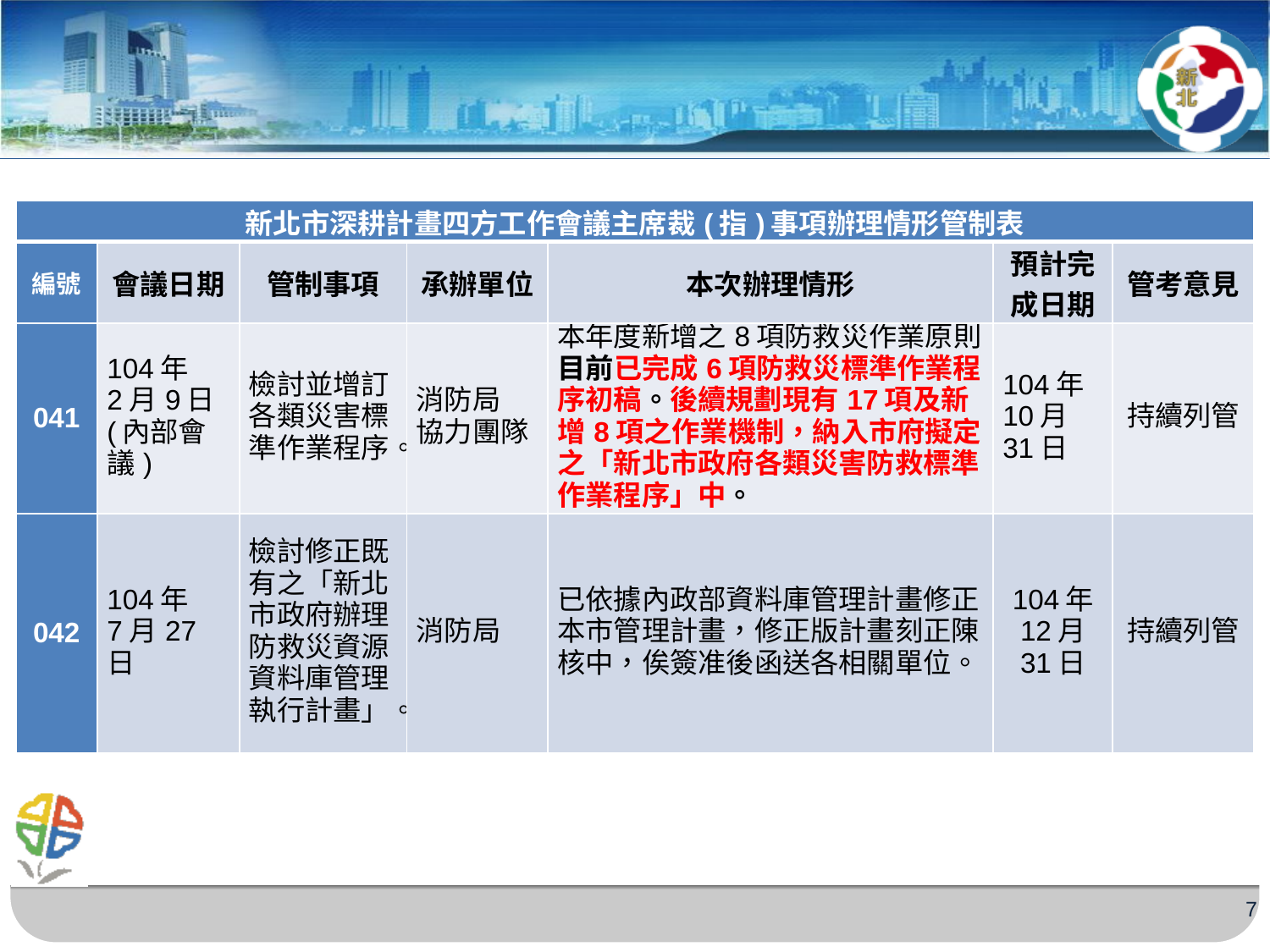

| 新北市深耕計畫四方工作會議主席裁(指)事項辦理情形管制表 |  |  |  |  |  |  |
| --- | --- | --- | --- | --- | --- | --- |
| 編號 | 會議日期 | 管制事項 | 承辦單位 | 本次辦理情形 | 預計完成日期 | 管考意見 |
| 041 | 104年 2月9日 (內部會議) | 檢討並增訂各類災害標準作業程序。 | 消防局 協力團隊 | 本年度新增之8項防救災作業原則，目前已完成6項防救災標準作業程序初稿。後續規劃現有17項及新增8項之作業機制，納入市府擬定之「新北市政府各類災害防救標準作業程序」中。 | 104年 10月31日 | 持續列管 |
| 042 | 104年 7月27日 | 檢討修正既有之「新北市政府辦理防救災資源資料庫管理執行計畫」。 | 消防局 | 已依據內政部資料庫管理計畫修正本市管理計畫，修正版計畫刻正陳核中，俟簽准後函送各相關單位。 | 104年 12月 31日 | 持續列管 |
7